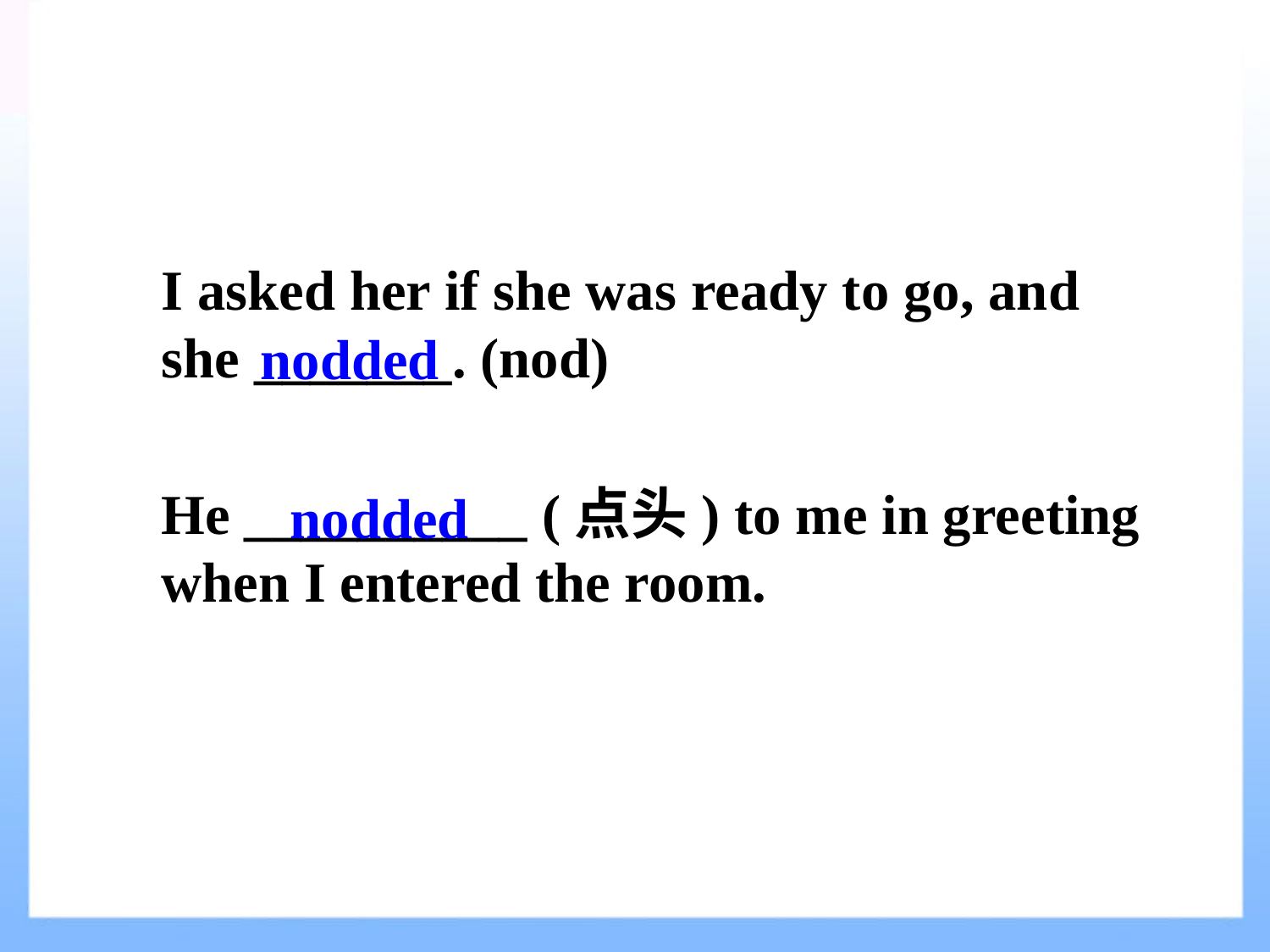

I asked her if she was ready to go, and she _______. (nod)

He __________ (点头) to me in greeting when I entered the room.
nodded
nodded